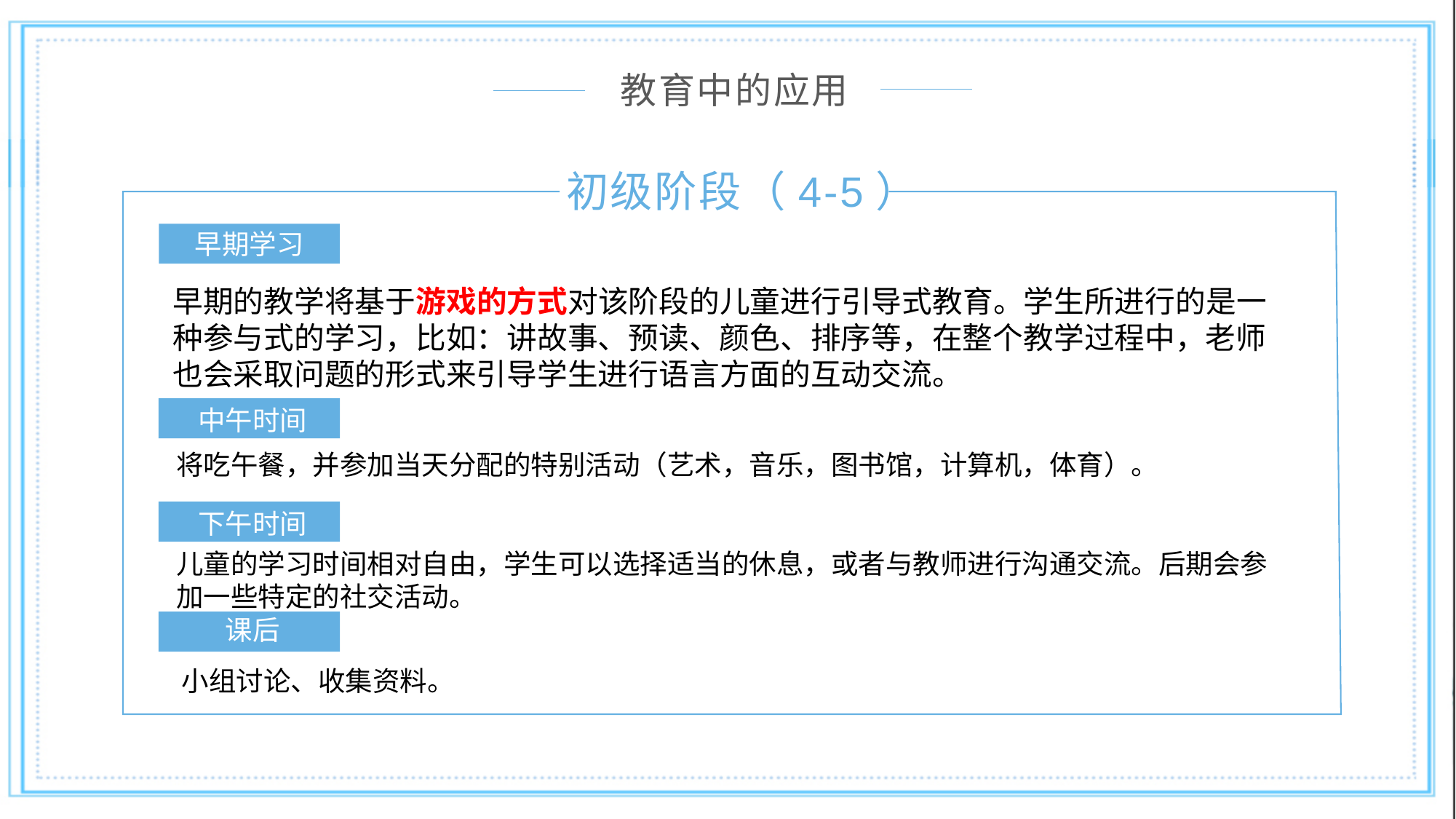

教育中的应用
初级阶段（4-5）

早期学习
早期的教学将基于游戏的方式对该阶段的儿童进行引导式教育。学生所进行的是一种参与式的学习，比如：讲故事、预读、颜色、排序等，在整个教学过程中，老师也会采取问题的形式来引导学生进行语言方面的互动交流。

中午时间
将吃午餐，并参加当天分配的特别活动（艺术，音乐，图书馆，计算机，体育）。

下午时间
儿童的学习时间相对自由，学生可以选择适当的休息，或者与教师进行沟通交流。后期会参加一些特定的社交活动。

课后

小组讨论、收集资料。